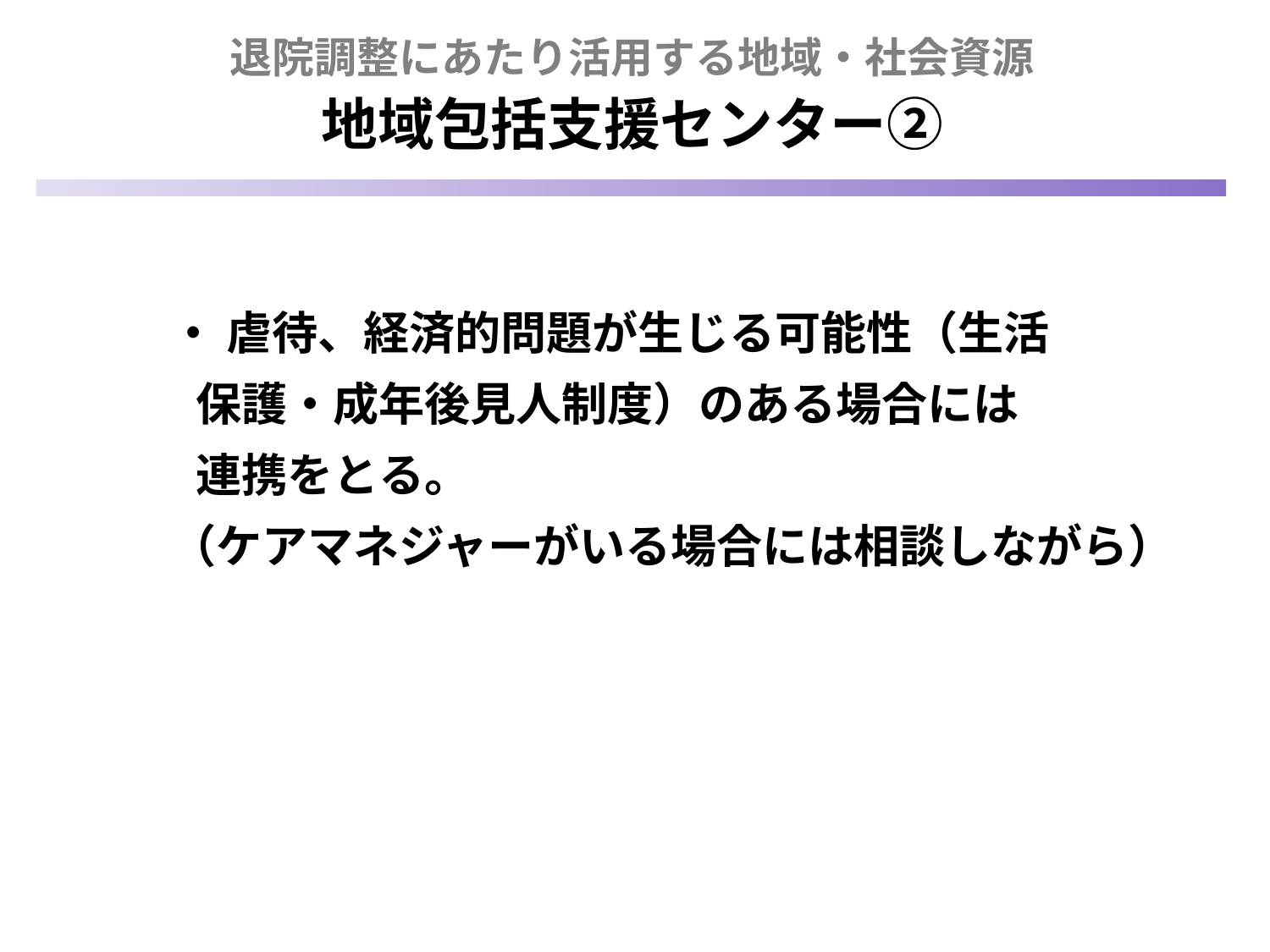

退院調整にあたり活用する地域・社会資源
地域包括支援センター②

    ・ 虐待、経済的問題が生じる可能性（生活
       保護・成年後見人制度）のある場合には
       連携をとる。
    （ケアマネジャーがいる場合には相談しながら）